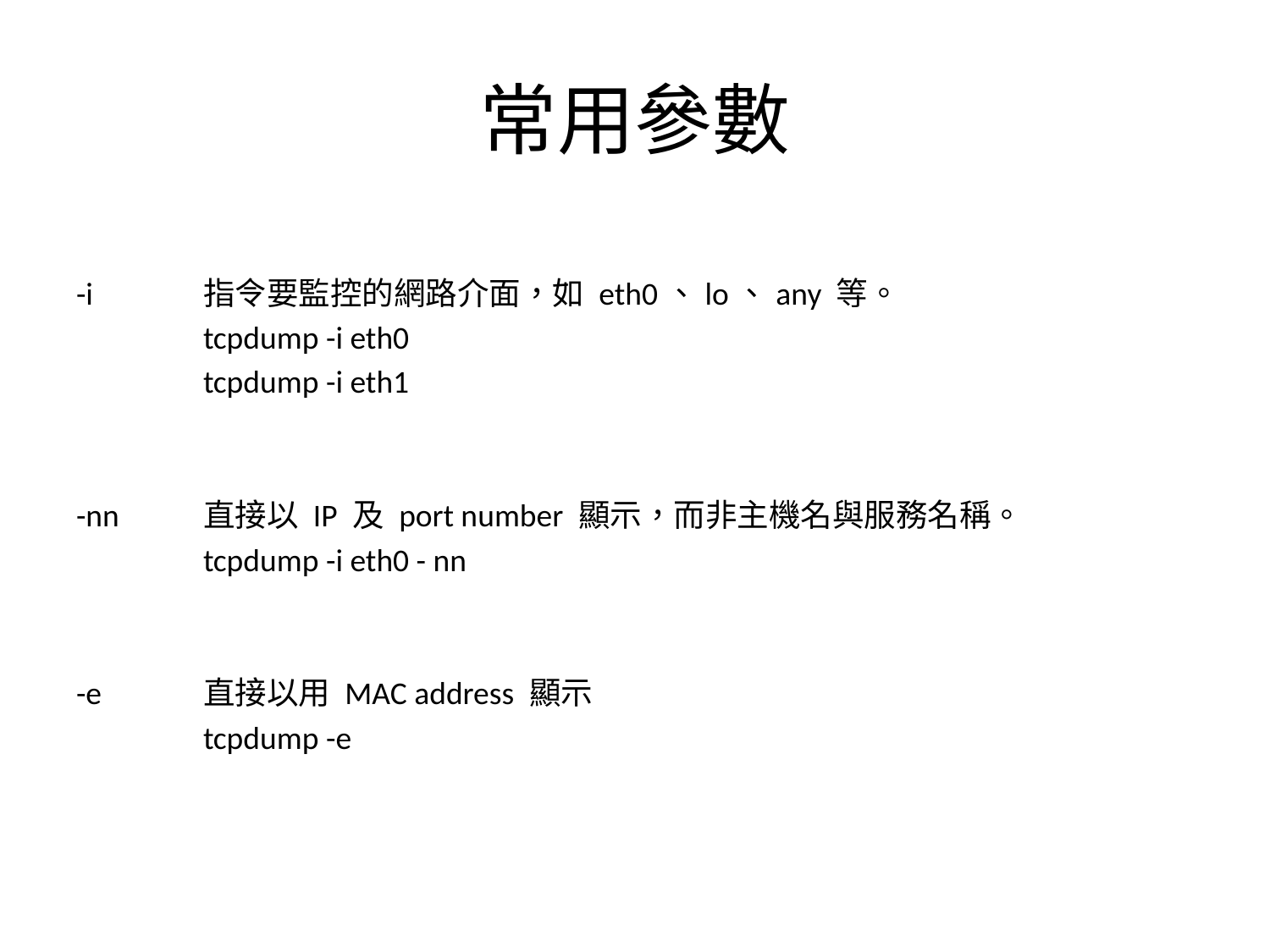

# 常用參數

-i	指令要監控的網路介面，如 eth0、lo、any 等。
	tcpdump -i eth0
	tcpdump -i eth1

-nn	直接以 IP 及 port number 顯示，而非主機名與服務名稱。
	tcpdump -i eth0 - nn

-e	直接以用 MAC address 顯示
	tcpdump -e